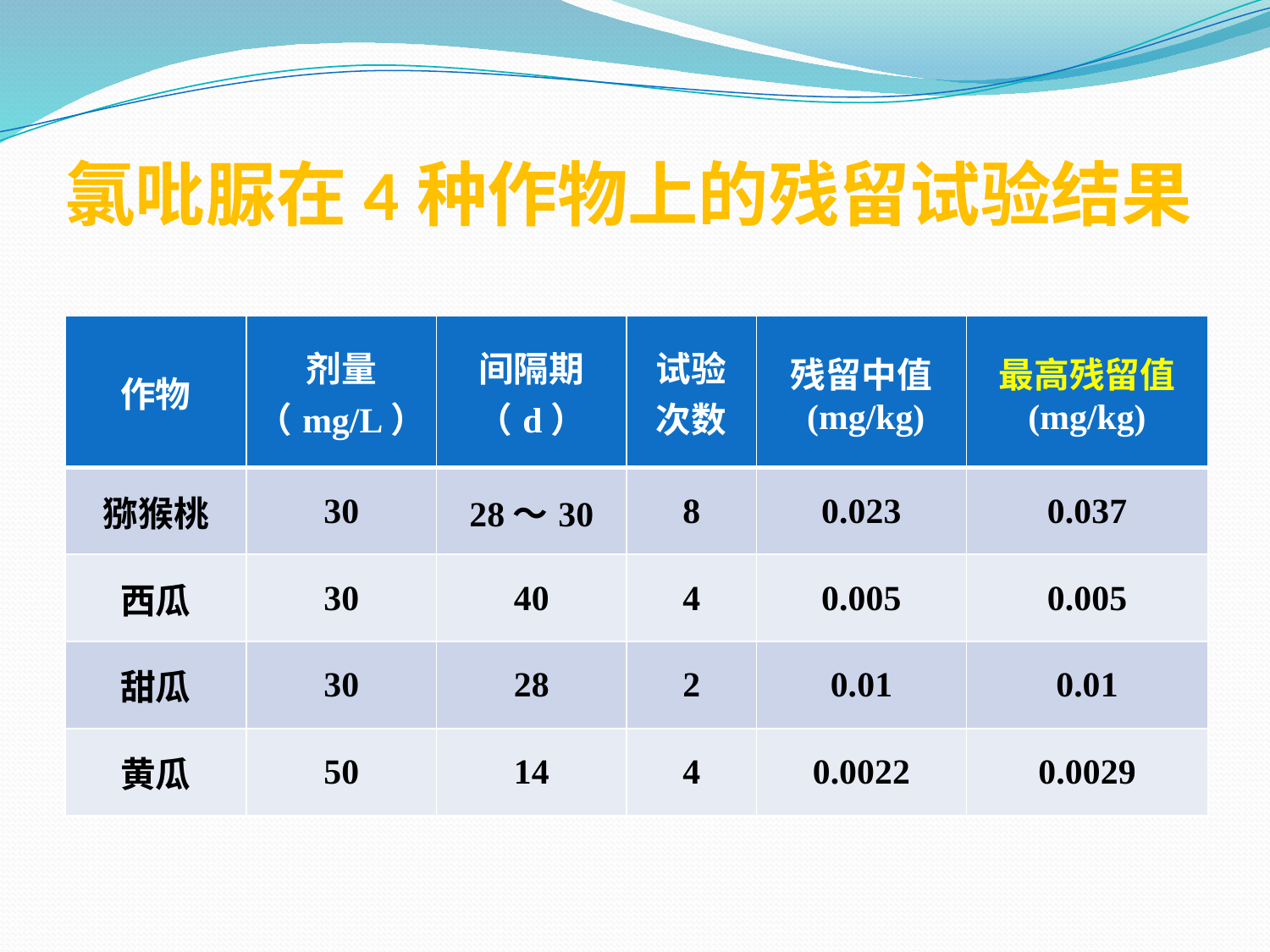

# 氯吡脲在4种作物上的残留试验结果
| 作物 | 剂量 （mg/L） | 间隔期 （d） | 试验 次数 | 残留中值 (mg/kg) | 最高残留值 (mg/kg) |
| --- | --- | --- | --- | --- | --- |
| 猕猴桃 | 30 | 28～30 | 8 | 0.023 | 0.037 |
| 西瓜 | 30 | 40 | 4 | 0.005 | 0.005 |
| 甜瓜 | 30 | 28 | 2 | 0.01 | 0.01 |
| 黄瓜 | 50 | 14 | 4 | 0.0022 | 0.0029 |